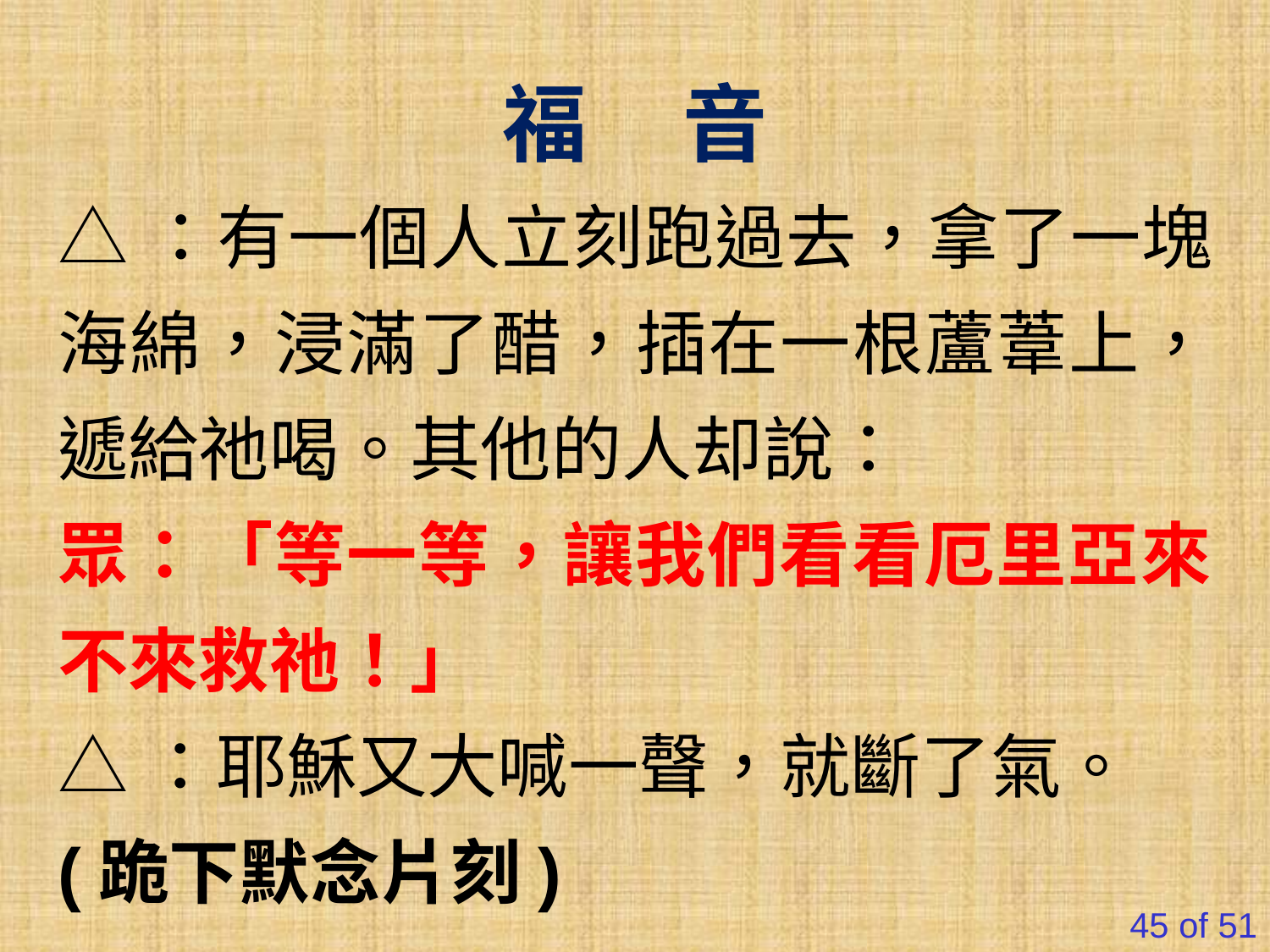

福     音
△：有一個人立刻跑過去，拿了一塊海綿，浸滿了醋，插在一根蘆葦上，遞給祂喝。其他的人却說：
眾：「等一等，讓我們看看厄里亞來不來救祂！」
△：耶穌又大喊一聲，就斷了氣。
(跪下默念片刻)
45 of 51